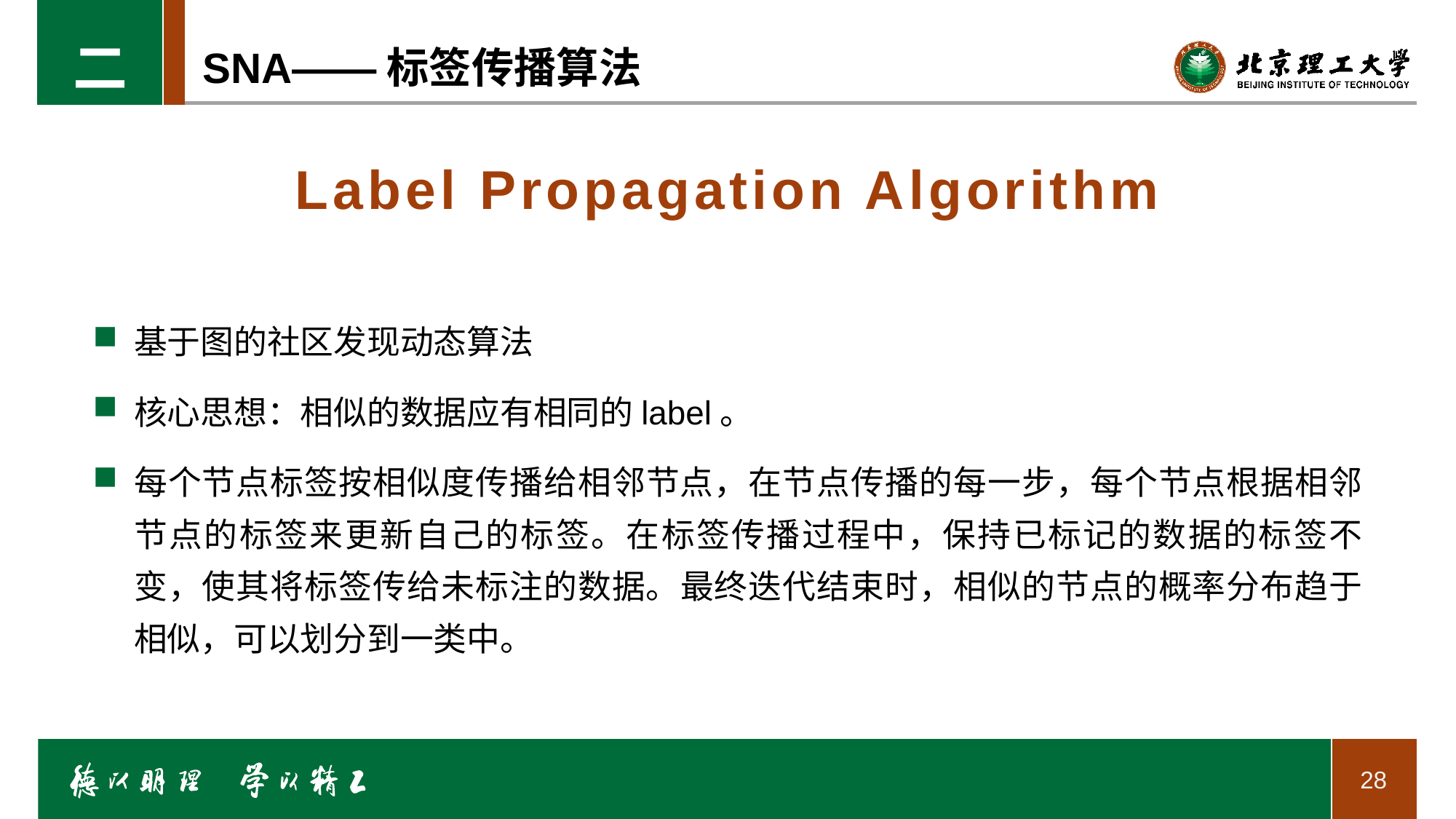

二
# SNA——标签传播算法
Label Propagation Algorithm

基于图的社区发现动态算法
核心思想：相似的数据应有相同的label。
每个节点标签按相似度传播给相邻节点，在节点传播的每一步，每个节点根据相邻节点的标签来更新自己的标签。在标签传播过程中，保持已标记的数据的标签不变，使其将标签传给未标注的数据。最终迭代结束时，相似的节点的概率分布趋于相似，可以划分到一类中。